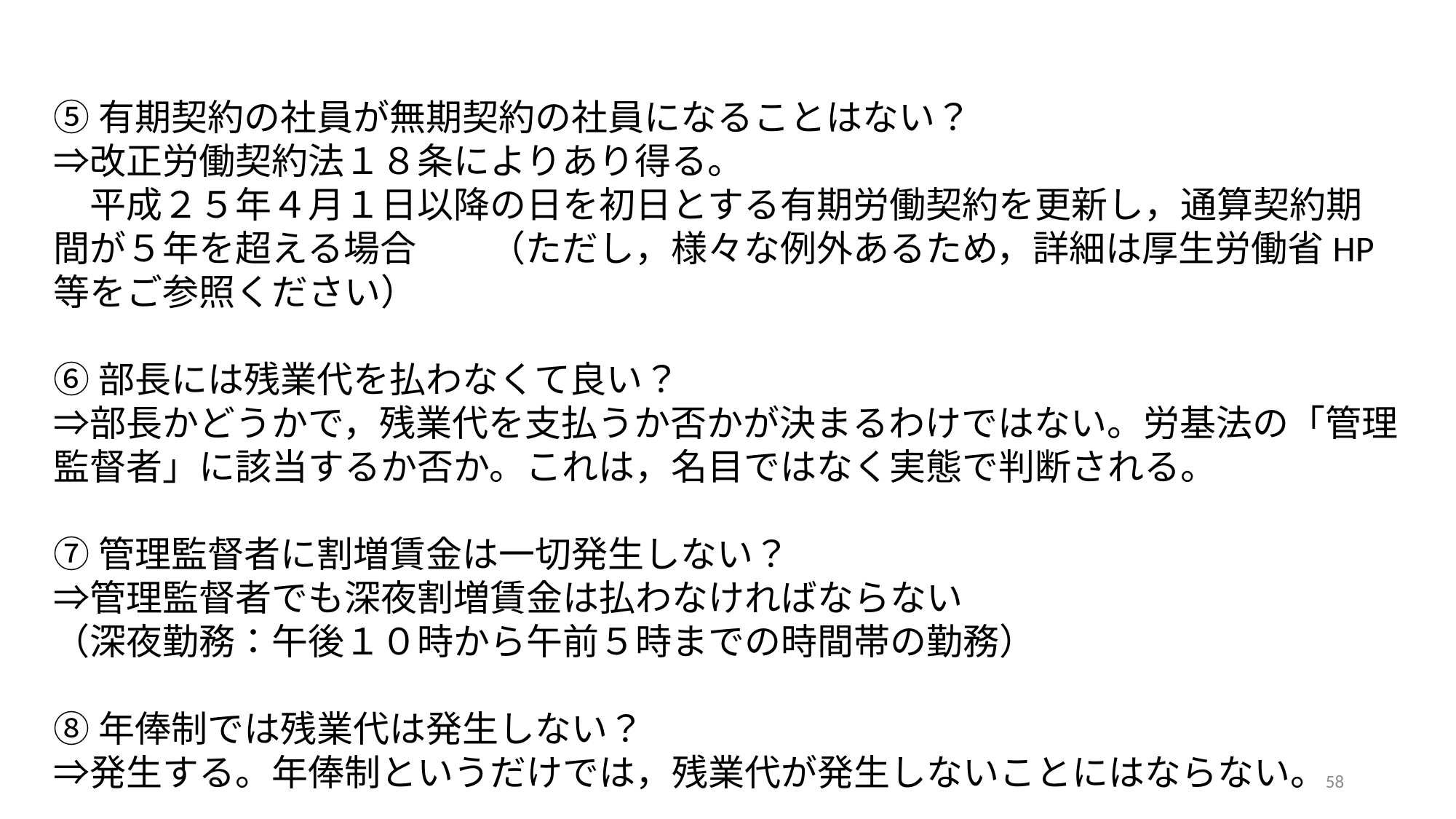

⑤有期契約の社員が無期契約の社員になることはない？
⇒改正労働契約法１８条によりあり得る。
　平成２５年４月１日以降の日を初日とする有期労働契約を更新し，通算契約期間が５年を超える場合　　（ただし，様々な例外あるため，詳細は厚生労働省HP等をご参照ください）
⑥部長には残業代を払わなくて良い？
⇒部長かどうかで，残業代を支払うか否かが決まるわけではない。労基法の「管理監督者」に該当するか否か。これは，名目ではなく実態で判断される。
⑦管理監督者に割増賃金は一切発生しない？
⇒管理監督者でも深夜割増賃金は払わなければならない
（深夜勤務：午後１０時から午前５時までの時間帯の勤務）

⑧年俸制では残業代は発生しない？
⇒発生する。年俸制というだけでは，残業代が発生しないことにはならない。

58